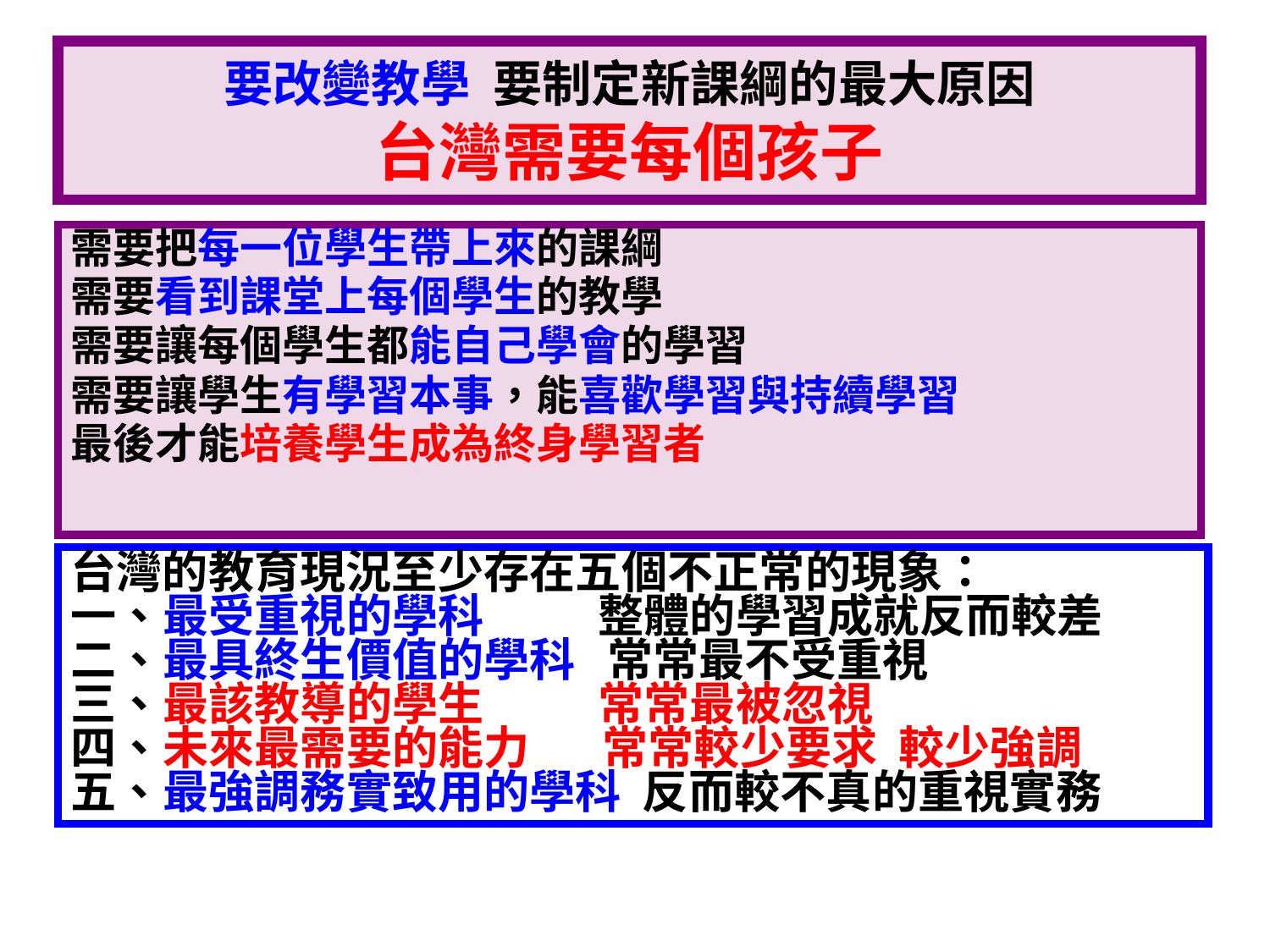

# 要改變教學  要制定新課綱的最大原因 台灣需要每個孩子
需要把每一位學生帶上來的課綱
需要看到課堂上每個學生的教學
需要讓每個學生都能自己學會的學習
需要讓學生有學習本事，能喜歡學習與持續學習
最後才能培養學生成為終身學習者

台灣的教育現況至少存在五個不正常的現象：
一、最受重視的學科           整體的學習成就反而較差
二、最具終生價值的學科   常常最不受重視
三、最該教導的學生           常常最被忽視
四、未來最需要的能力       常常較少要求  較少強調
五、最強調務實致用的學科  反而較不真的重視實務